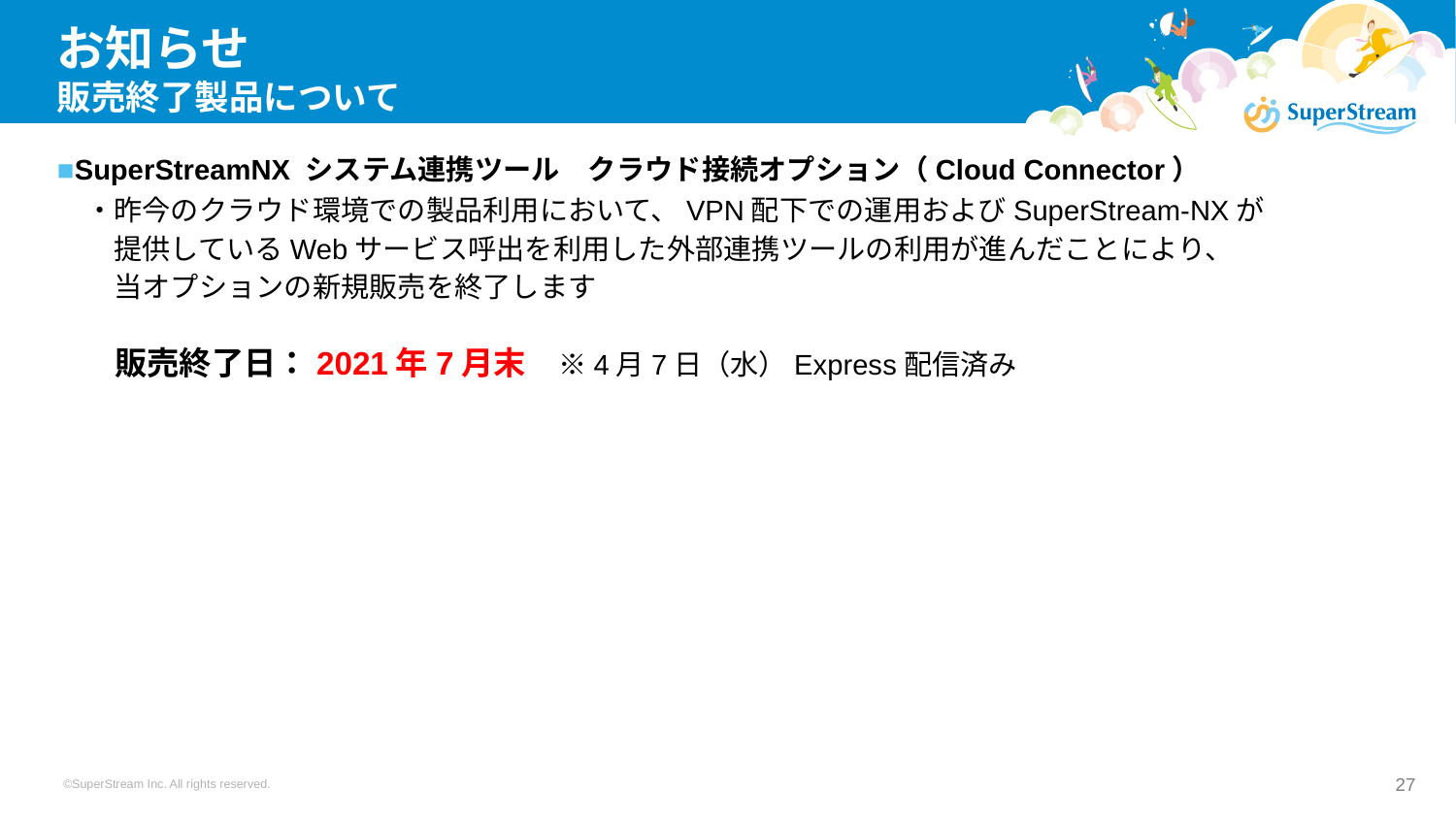

# お知らせ 販売終了製品について
■SuperStreamNX システム連携ツール　クラウド接続オプション（Cloud Connector）
　・昨今のクラウド環境での製品利用において、VPN配下での運用およびSuperStream-NXが
　　提供しているWebサービス呼出を利用した外部連携ツールの利用が進んだことにより、
　　当オプションの新規販売を終了します
販売終了日：2021年7月末　※4月7日（水）Express配信済み
©SuperStream Inc. All rights reserved.
27